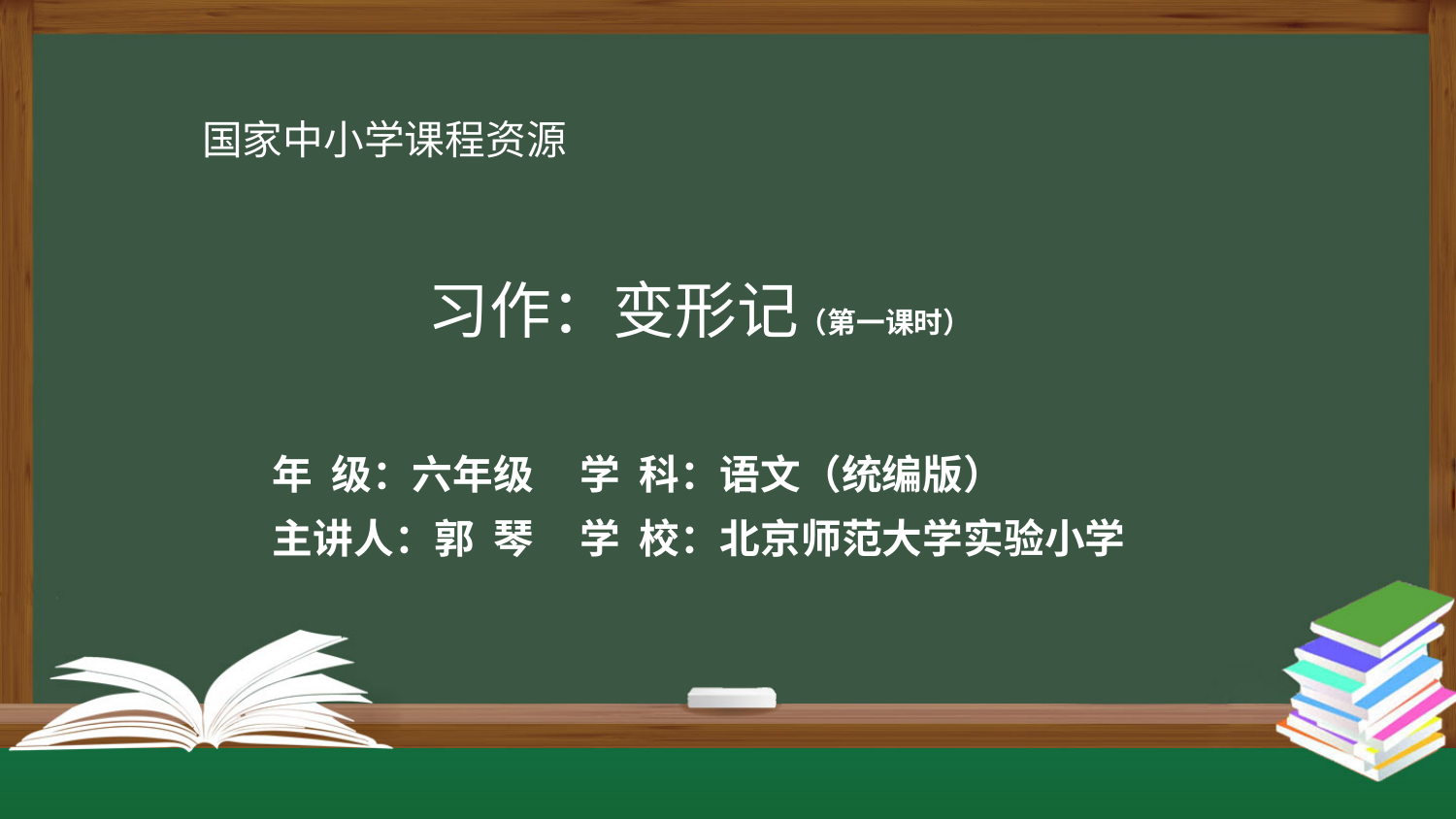

国家中小学课程资源
# 习作：变形记（第一课时）
年  级：六年级     学  科：语文（统编版）
主讲人：郭  琴     学  校：北京师范大学实验小学